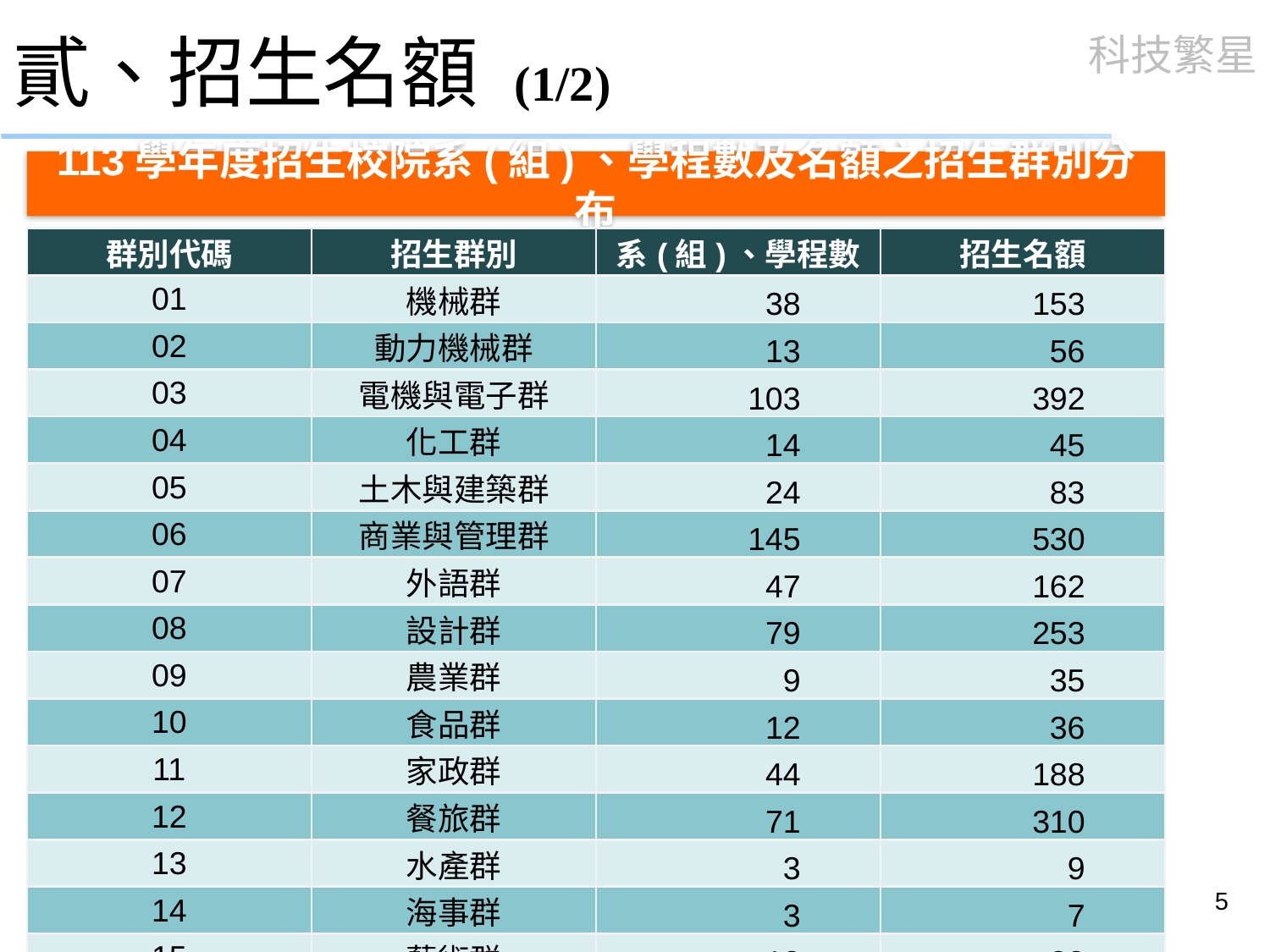

# 貳、招生名額 (1/2)
113學年度招生校院系(組)、學程數及名額之招生群別分布
| 群別代碼 | 招生群別 | 系(組)、學程數 | 招生名額 |
| --- | --- | --- | --- |
| 01 | 機械群 | 38 | 153 |
| 02 | 動力機械群 | 13 | 56 |
| 03 | 電機與電子群 | 103 | 392 |
| 04 | 化工群 | 14 | 45 |
| 05 | 土木與建築群 | 24 | 83 |
| 06 | 商業與管理群 | 145 | 530 |
| 07 | 外語群 | 47 | 162 |
| 08 | 設計群 | 79 | 253 |
| 09 | 農業群 | 9 | 35 |
| 10 | 食品群 | 12 | 36 |
| 11 | 家政群 | 44 | 188 |
| 12 | 餐旅群 | 71 | 310 |
| 13 | 水產群 | 3 | 9 |
| 14 | 海事群 | 3 | 7 |
| 15 | 藝術群 | 18 | 32 |
| 16 | 不分群 | 65 | 257 |
| 總計 |  | 688 | 2,548 |
5